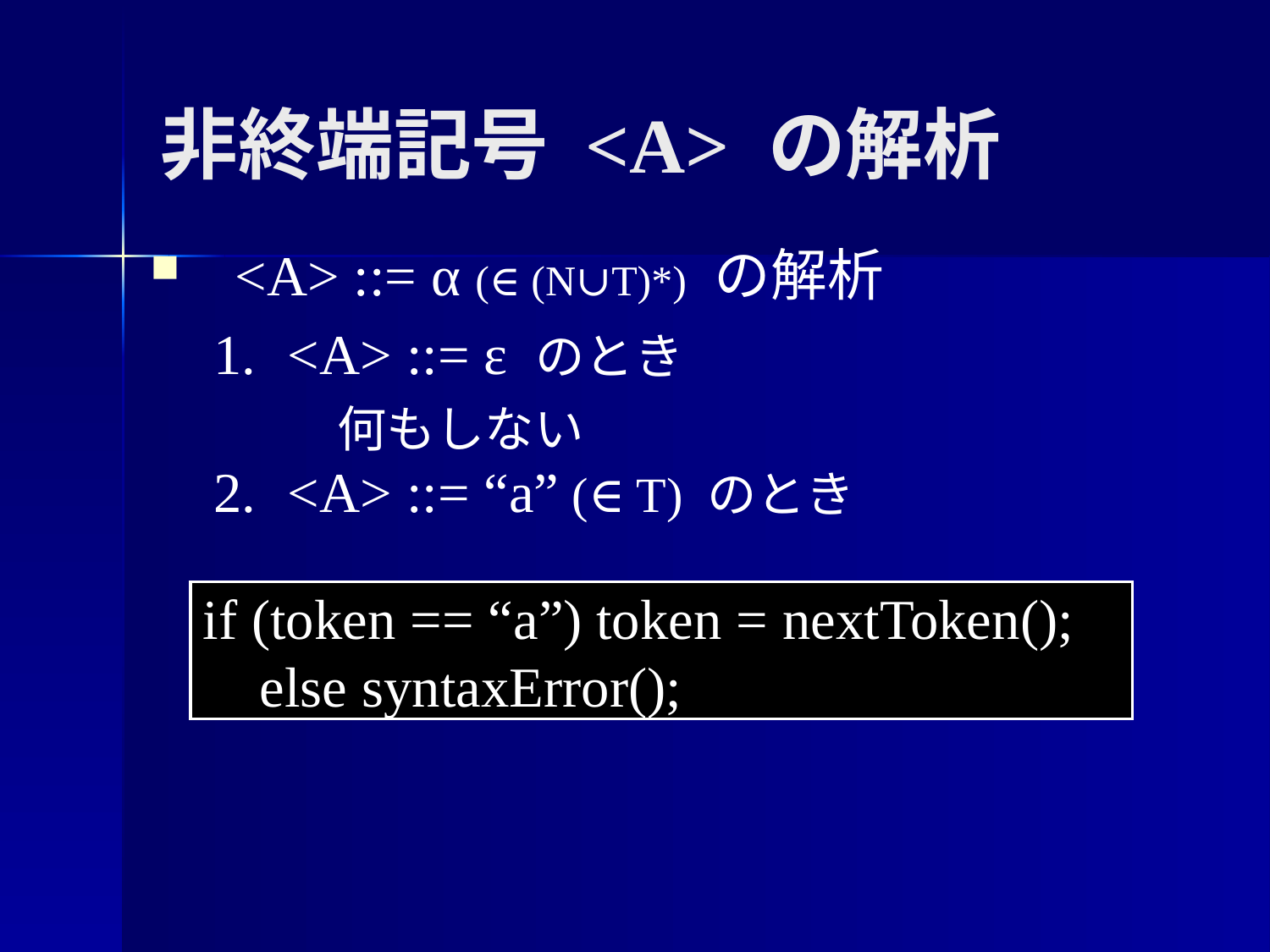

非終端記号 <A> の解析
<A> ::= α (∈ (N∪T)*) の解析
<A> ::= ε のとき

<A> ::= “a” (∈ T) のとき
何もしない
if (token == “a”) token = nextToken();
    else syntaxError();